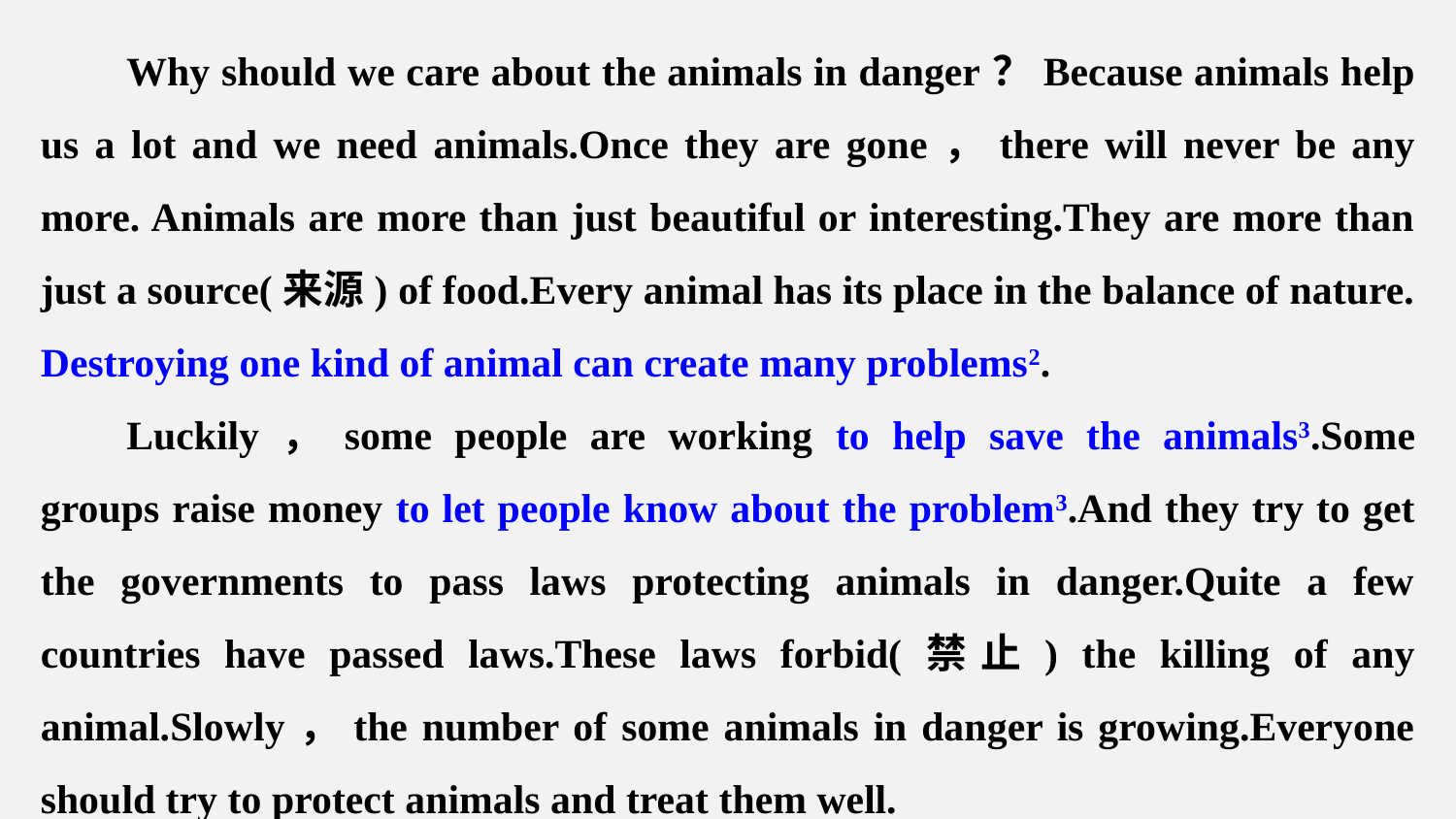

Why should we care about the animals in danger？Because animals help us a lot and we need animals.Once they are gone，there will never be any more. Animals are more than just beautiful or interesting.They are more than just a source(来源) of food.Every animal has its place in the balance of nature. Destroying one kind of animal can create many problems2.
Luckily，some people are working to help save the animals3.Some groups raise money to let people know about the problem3.And they try to get the governments to pass laws protecting animals in danger.Quite a few countries have passed laws.These laws forbid(禁止) the killing of any animal.Slowly，the number of some animals in danger is growing.Everyone should try to protect animals and treat them well.